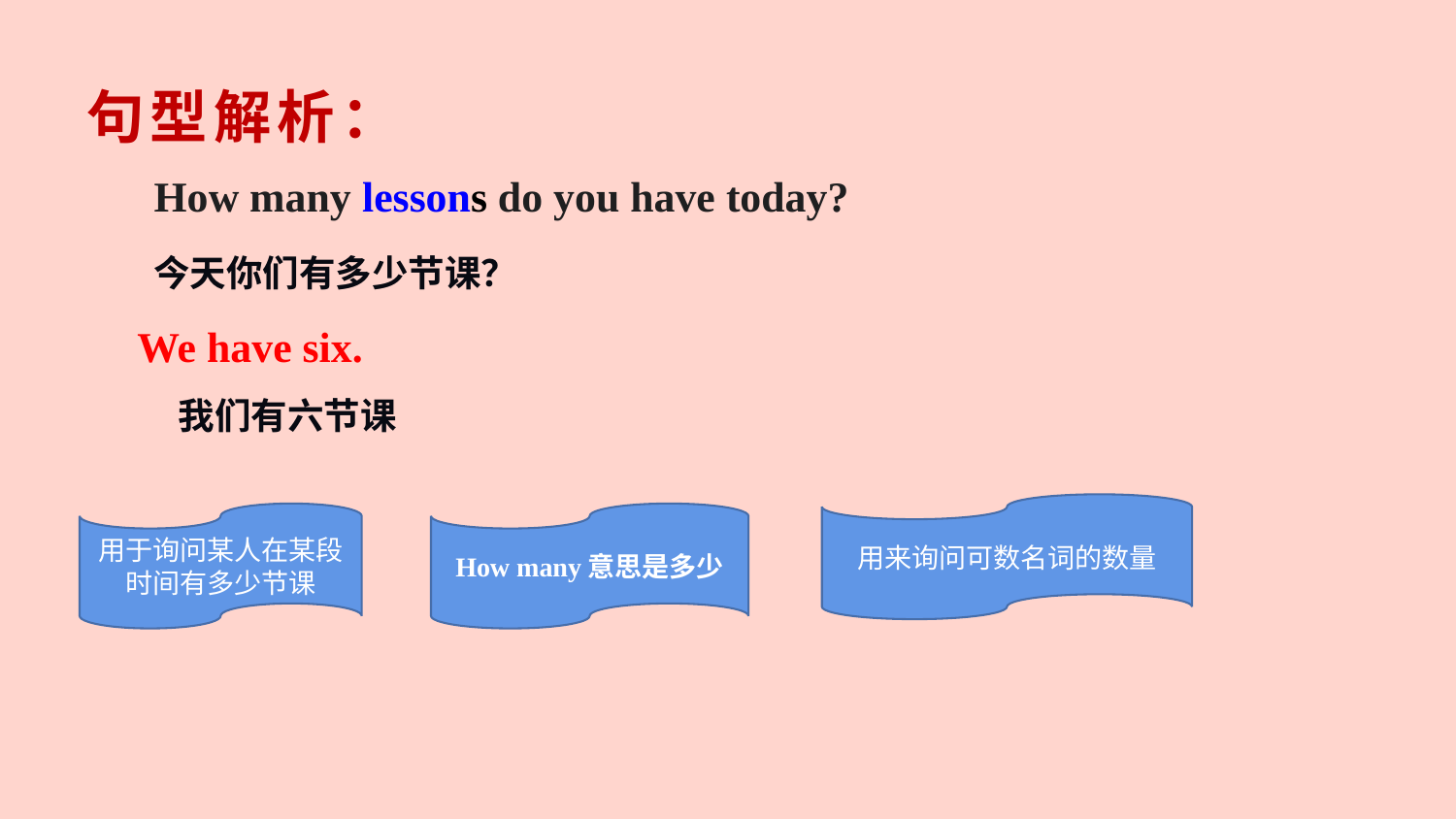

# 句型解析：
How many lessons do you have today?
今天你们有多少节课？
We have six.
我们有六节课
用来询问可数名词的数量
用于询问某人在某段时间有多少节课
How many意思是多少